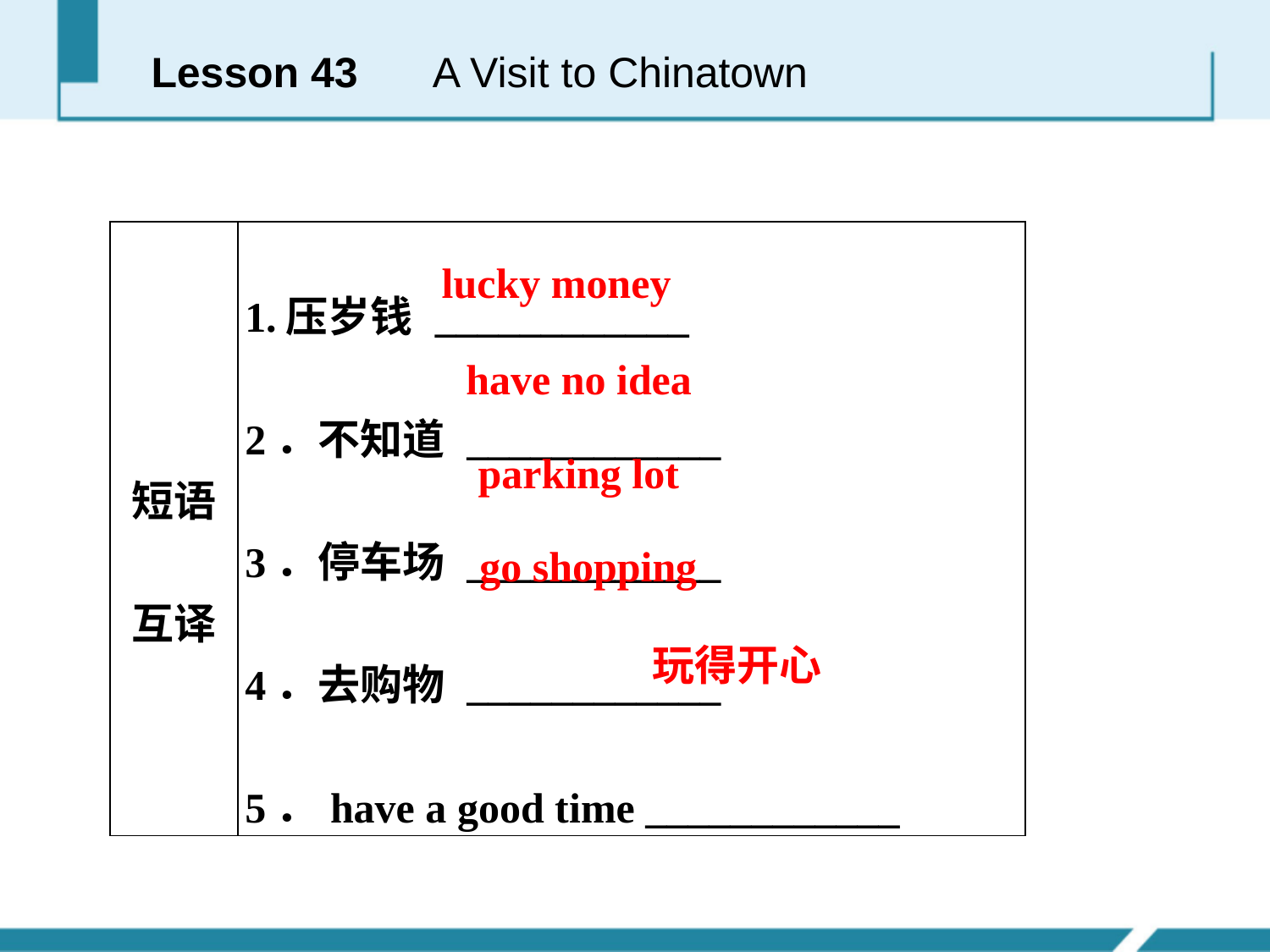

Lesson 43 　A Visit to Chinatown
| 短语 互译 | 1.压岁钱 \_\_\_\_\_\_\_\_\_\_\_\_ 2．不知道 \_\_\_\_\_\_\_\_\_\_\_\_ 3．停车场 \_\_\_\_\_\_\_\_\_\_\_\_ 4．去购物 \_\_\_\_\_\_\_\_\_\_\_\_ 5．have a good time \_\_\_\_\_\_\_\_\_\_\_\_ |
| --- | --- |
lucky money
have no idea
parking lot
go shopping
玩得开心